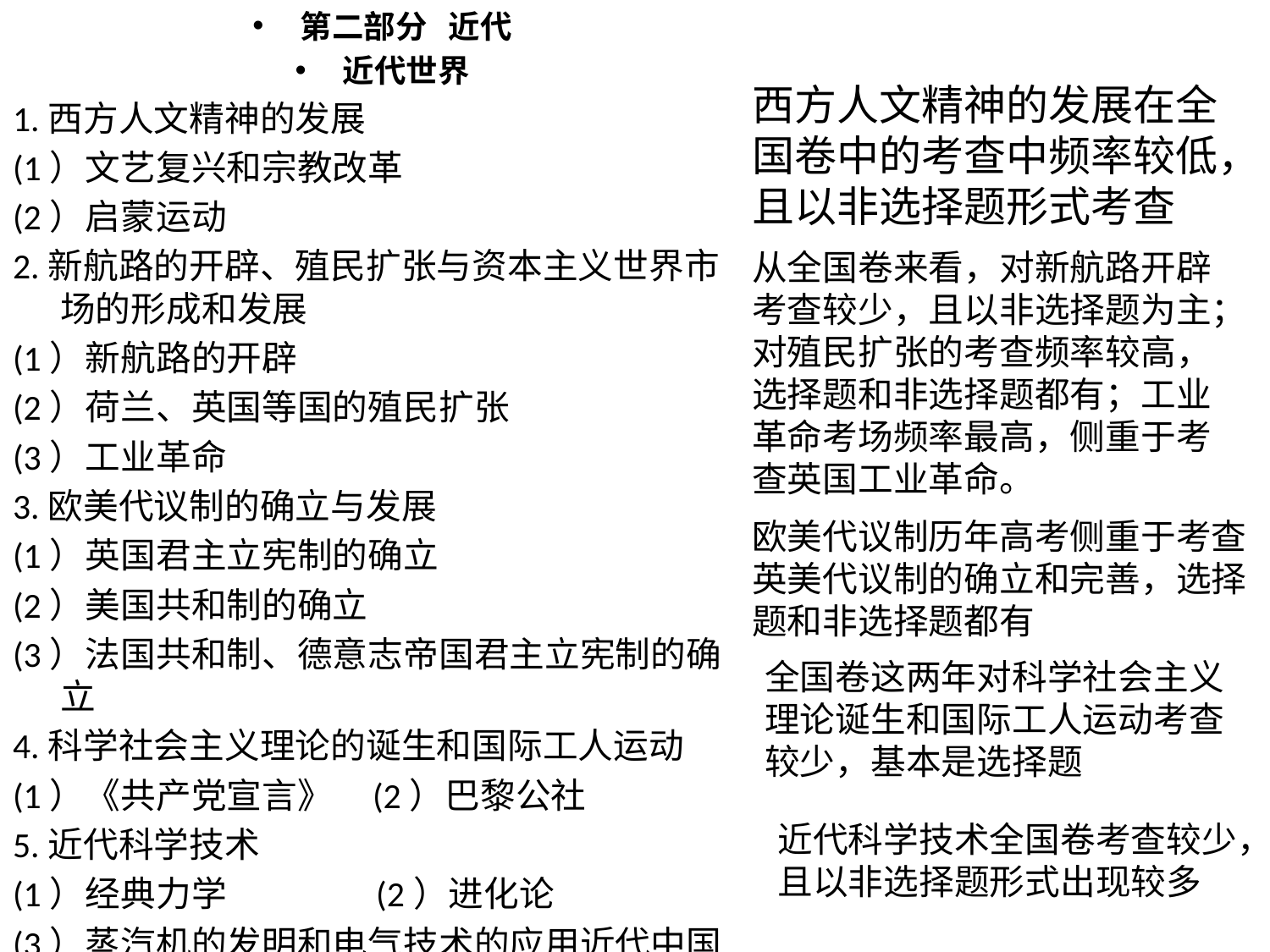

第二部分   近代
近代世界
1.西方人文精神的发展
(1）文艺复兴和宗教改革
(2）启蒙运动
2.新航路的开辟、殖民扩张与资本主义世界市场的形成和发展
(1）新航路的开辟
(2）荷兰、英国等国的殖民扩张
(3）工业革命
3.欧美代议制的确立与发展
(1）英国君主立宪制的确立
(2）美国共和制的确立
(3）法国共和制、德意志帝国君主立宪制的确立
4.科学社会主义理论的诞生和国际工人运动
(1）《共产党宣言》    (2）巴黎公社
5.近代科学技术
(1）经典力学                  (2）进化论
(3）蒸汽机的发明和电气技术的应用近代中国

西方人文精神的发展在全国卷中的考查中频率较低，且以非选择题形式考查
从全国卷来看，对新航路开辟考查较少，且以非选择题为主；对殖民扩张的考查频率较高，选择题和非选择题都有；工业革命考场频率最高，侧重于考查英国工业革命。
欧美代议制历年高考侧重于考查英美代议制的确立和完善，选择题和非选择题都有
全国卷这两年对科学社会主义理论诞生和国际工人运动考查较少，基本是选择题
近代科学技术全国卷考查较少，且以非选择题形式出现较多